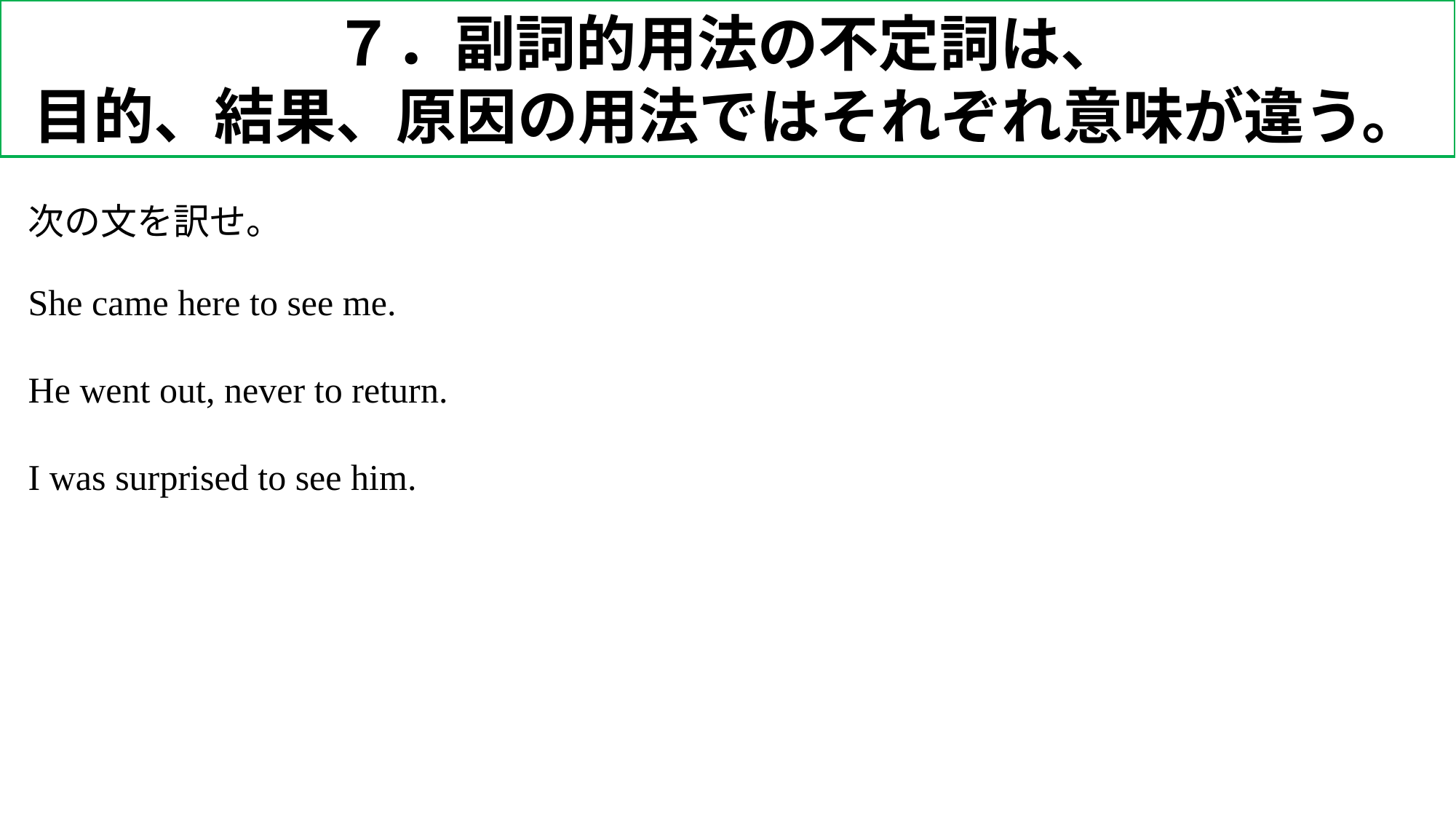

７．副詞的用法の不定詞は、
目的、結果、原因の用法ではそれぞれ意味が違う。
次の文を訳せ。
She came here to see me.

He went out, never to return.

I was surprised to see him.